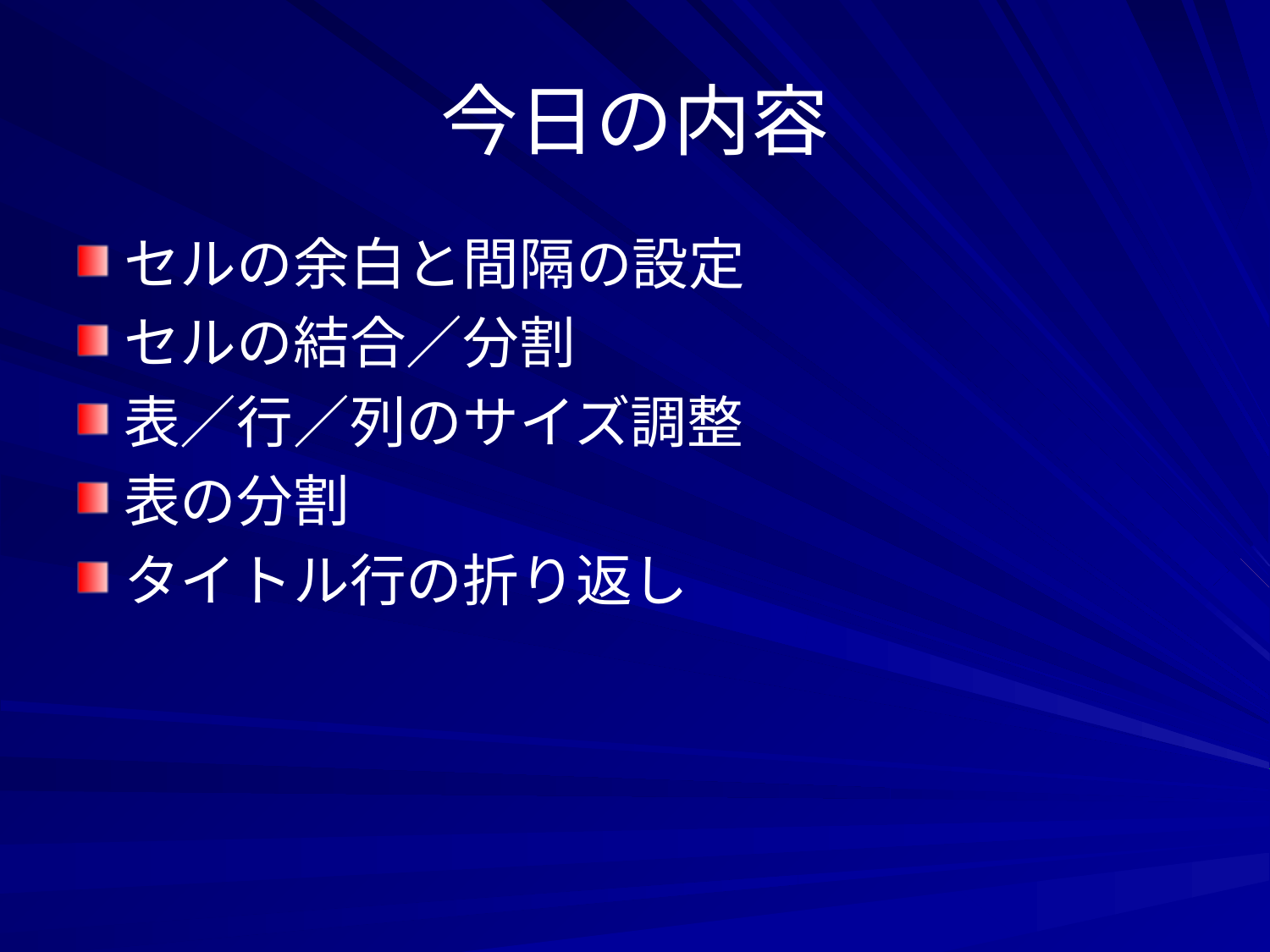

# 今日の内容
セルの余白と間隔の設定
セルの結合／分割
表／行／列のサイズ調整
表の分割
タイトル行の折り返し